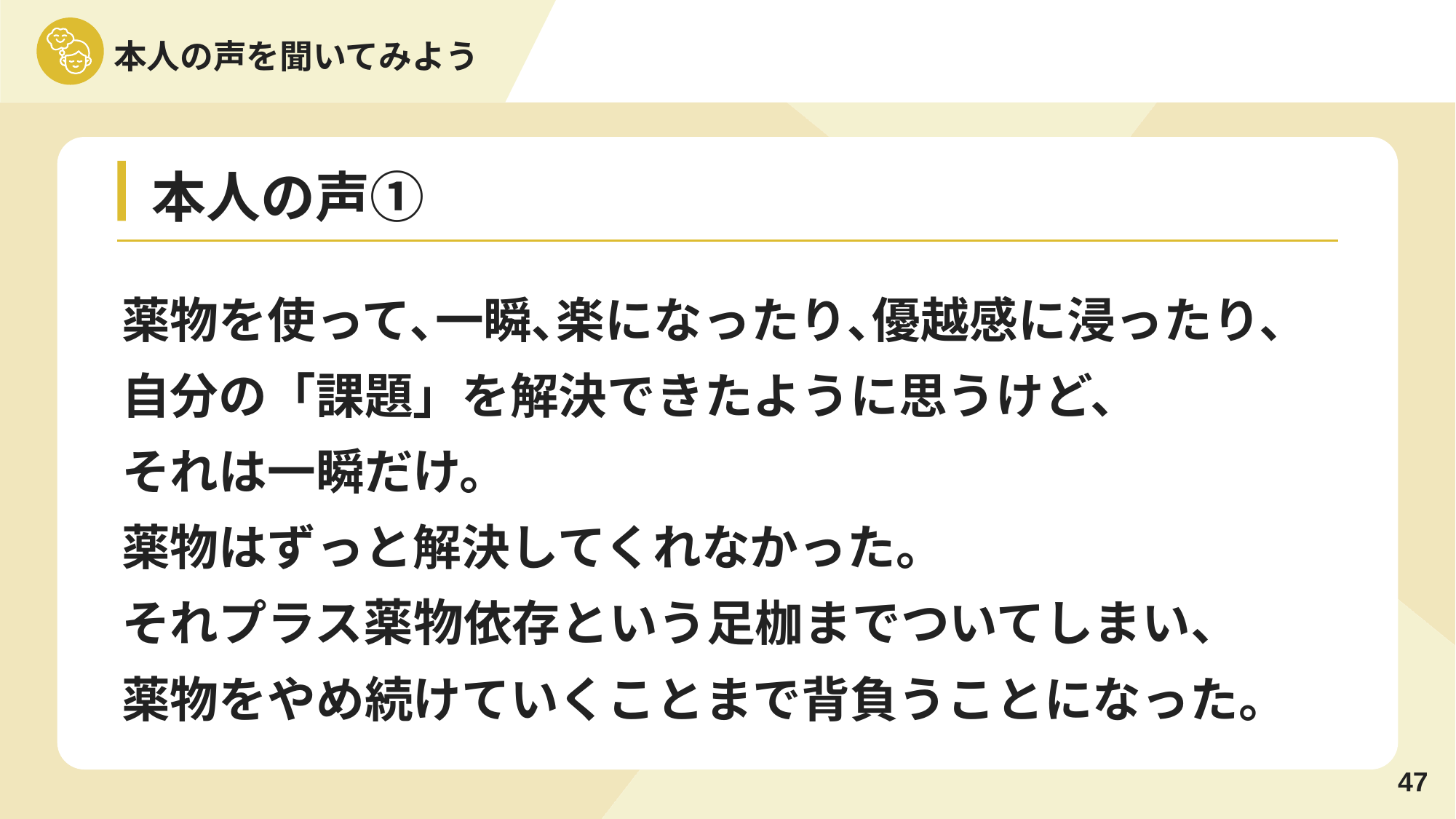

本人の声①

薬物を使って､一瞬､楽になったり､優越感に浸ったり、
自分の「課題」を解決できたように思うけど、
それは一瞬だけ。
薬物はずっと解決してくれなかった。
それプラス薬物依存という足枷までついてしまい、
薬物をやめ続けていくことまで背負うことになった。
47